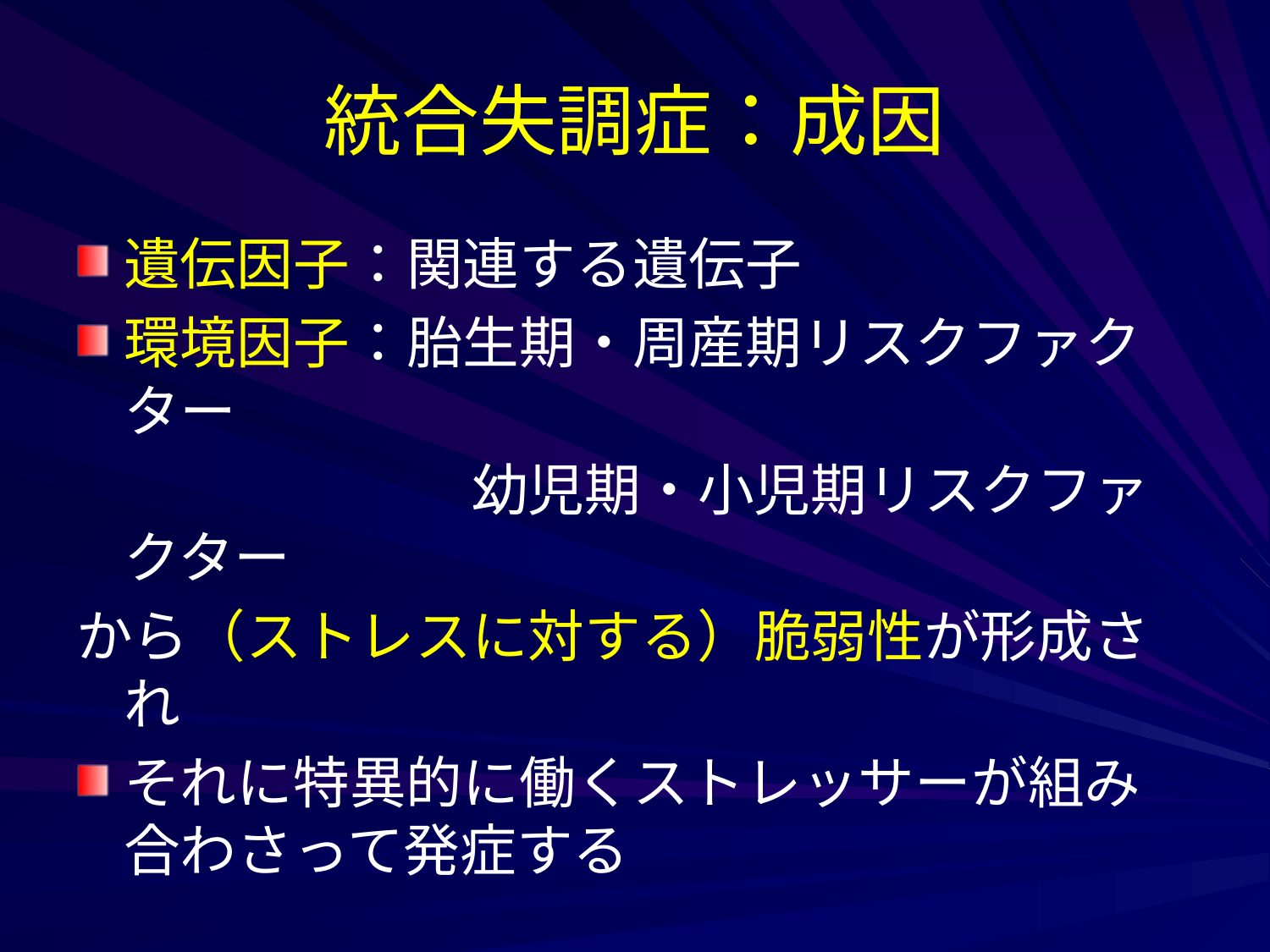

# 統合失調症：成因
遺伝因子：関連する遺伝子
環境因子：胎生期・周産期リスクファクター
　　　　　　　幼児期・小児期リスクファクター
から（ストレスに対する）脆弱性が形成され
それに特異的に働くストレッサーが組み合わさって発症する